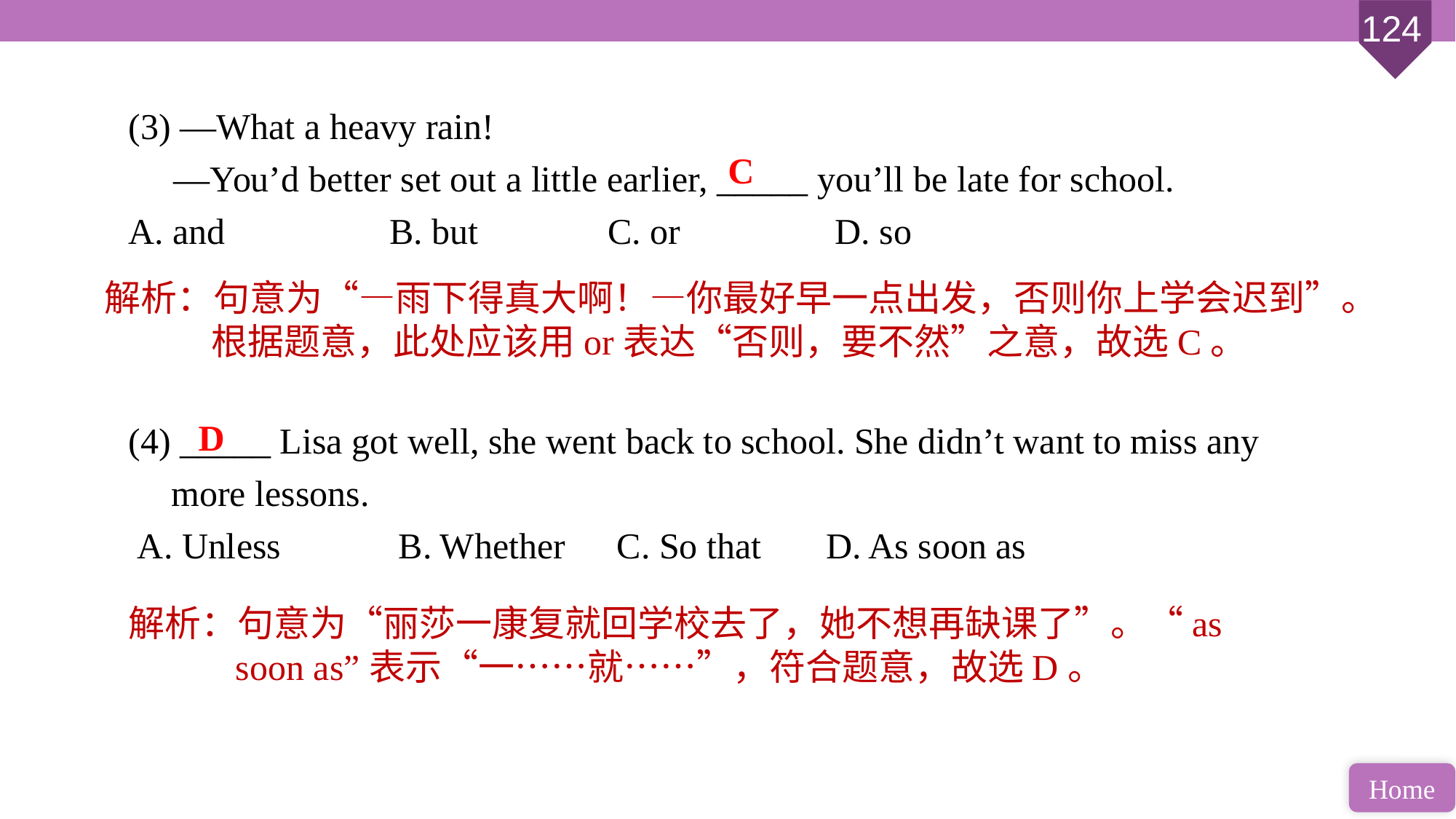

(3) —What a heavy rain!
     —You’d better set out a little earlier, _____ you’ll be late for school.
A. and 		B. but 		C. or		 D. so

(4) _____ Lisa got well, she went back to school. She didn’t want to miss any more lessons.
 A. Unless	 B. Whether	 C. So that 	D. As soon as
C
解析：句意为“—雨下得真大啊！—你最好早一点出发，否则你上学会迟到”。根据题意，此处应该用or表达“否则，要不然”之意，故选C。
D
解析：句意为“丽莎一康复就回学校去了，她不想再缺课了”。“as soon as”表示“一……就……”，符合题意，故选D。